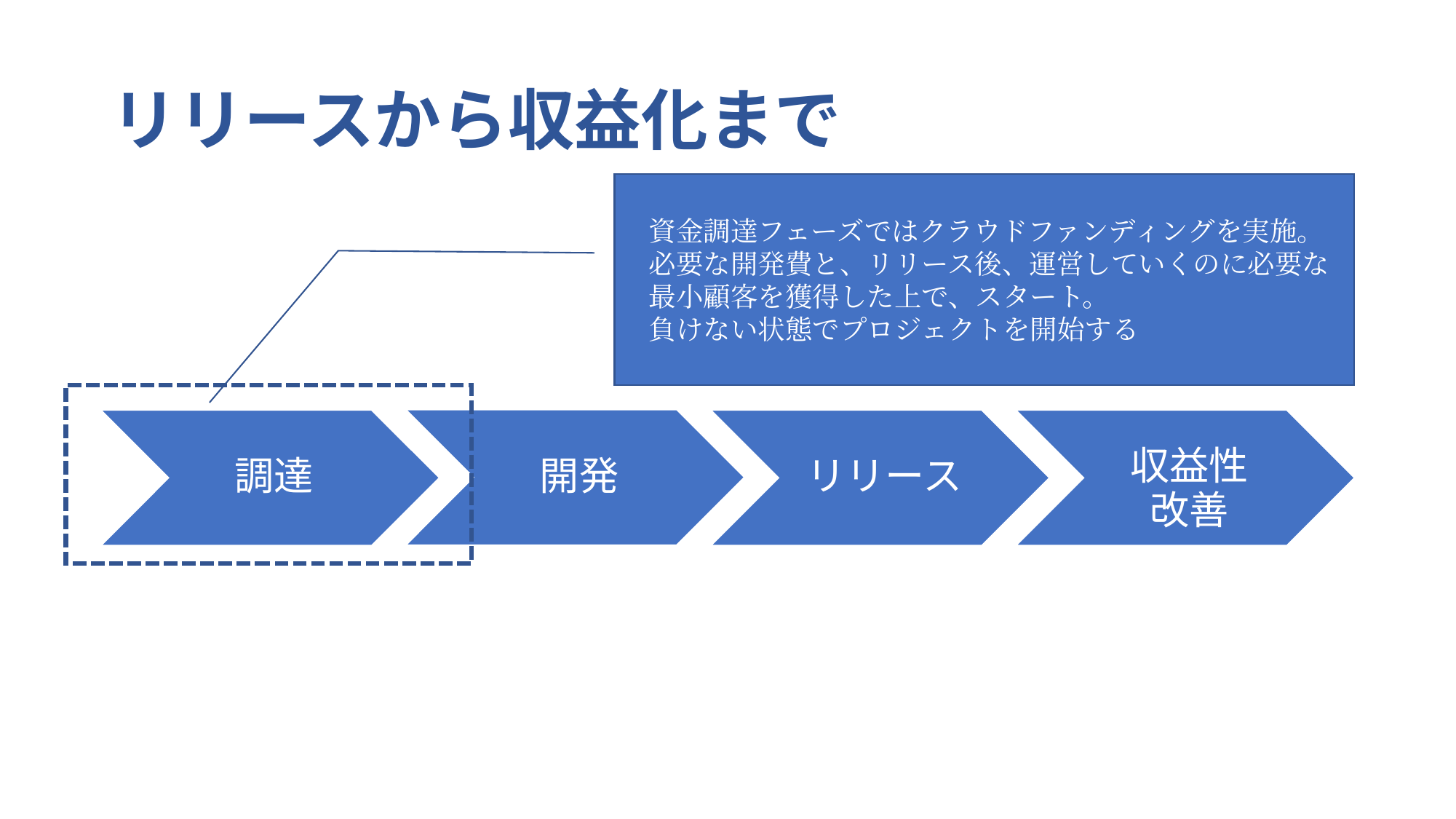

# リリースから収益化まで
資金調達フェーズではクラウドファンディングを実施。
必要な開発費と、リリース後、運営していくのに必要な
最小顧客を獲得した上で、スタート。
負けない状態でプロジェクトを開始する
調達
開発
リリース
収益性
改善